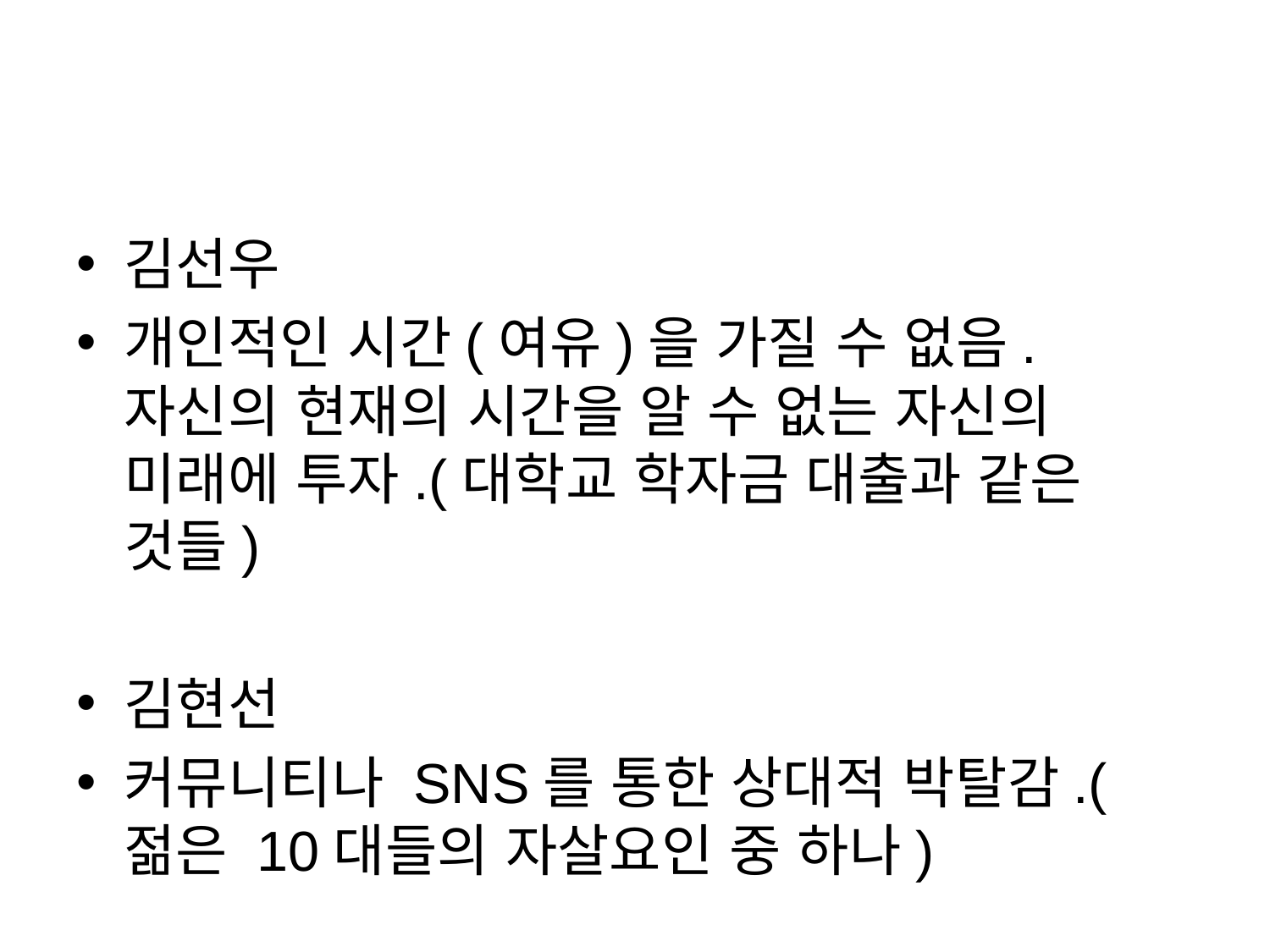

#
김선우
개인적인 시간(여유)을 가질 수 없음. 자신의 현재의 시간을 알 수 없는 자신의 미래에 투자.(대학교 학자금 대출과 같은 것들)

김현선
커뮤니티나 SNS를 통한 상대적 박탈감.(젊은 10대들의 자살요인 중 하나)